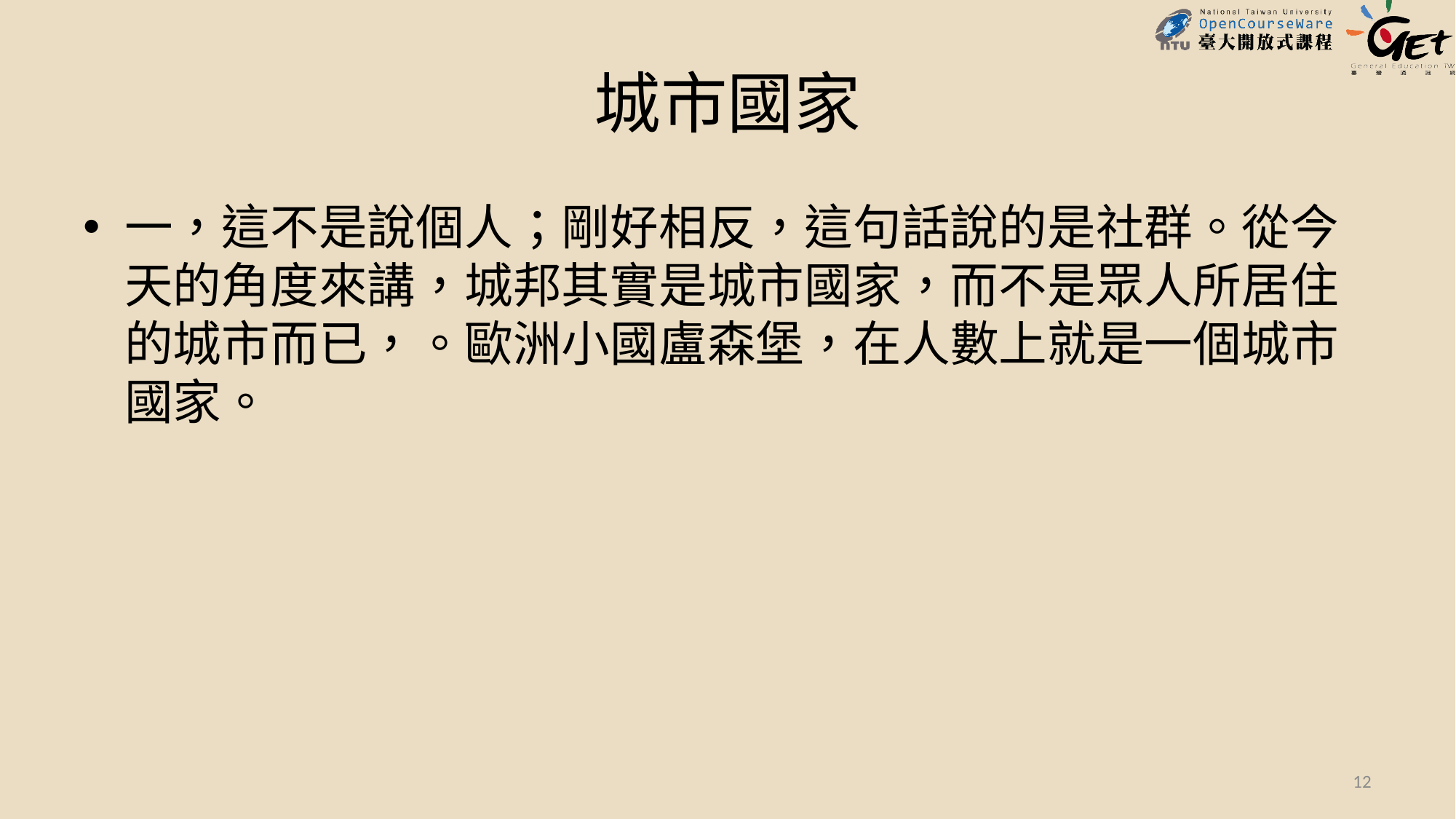

# 城市國家
一，這不是說個人；剛好相反，這句話說的是社群。從今天的角度來講，城邦其實是城市國家，而不是眾人所居住的城市而已，。歐洲小國盧森堡，在人數上就是一個城市國家。
12